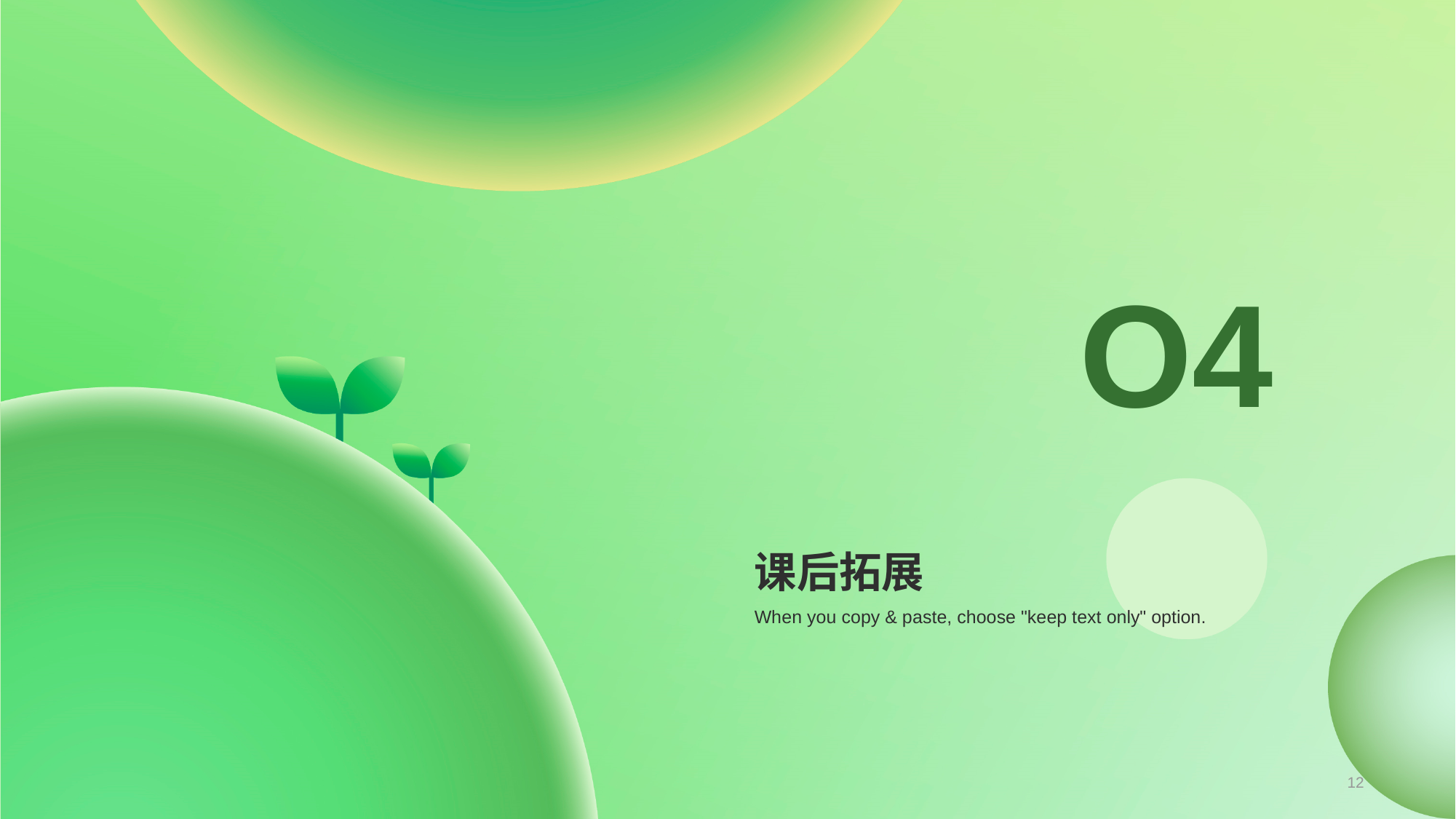

O4
# 课后拓展
When you copy & paste, choose "keep text only" option.
12